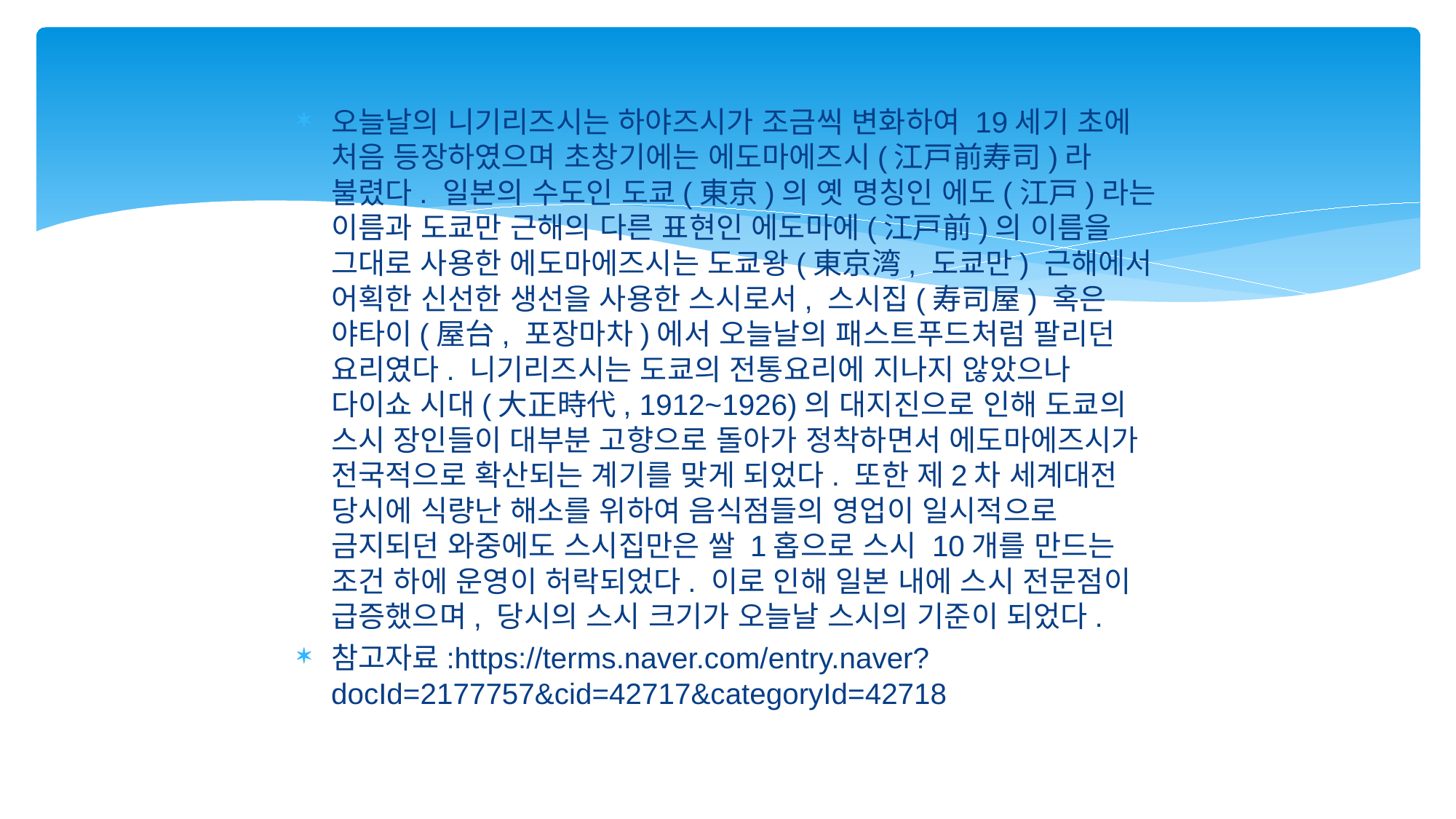

오늘날의 니기리즈시는 하야즈시가 조금씩 변화하여 19세기 초에 처음 등장하였으며 초창기에는 에도마에즈시(江戸前寿司)라 불렸다. 일본의 수도인 도쿄(東京)의 옛 명칭인 에도(江戸)라는 이름과 도쿄만 근해의 다른 표현인 에도마에(江戸前)의 이름을 그대로 사용한 에도마에즈시는 도쿄왕(東京湾, 도쿄만) 근해에서 어획한 신선한 생선을 사용한 스시로서, 스시집(寿司屋) 혹은 야타이(屋台, 포장마차)에서 오늘날의 패스트푸드처럼 팔리던 요리였다. 니기리즈시는 도쿄의 전통요리에 지나지 않았으나 다이쇼 시대(大正時代, 1912~1926)의 대지진으로 인해 도쿄의 스시 장인들이 대부분 고향으로 돌아가 정착하면서 에도마에즈시가 전국적으로 확산되는 계기를 맞게 되었다. 또한 제2차 세계대전 당시에 식량난 해소를 위하여 음식점들의 영업이 일시적으로 금지되던 와중에도 스시집만은 쌀 1홉으로 스시 10개를 만드는 조건 하에 운영이 허락되었다. 이로 인해 일본 내에 스시 전문점이 급증했으며, 당시의 스시 크기가 오늘날 스시의 기준이 되었다.
참고자료:https://terms.naver.com/entry.naver?docId=2177757&cid=42717&categoryId=42718